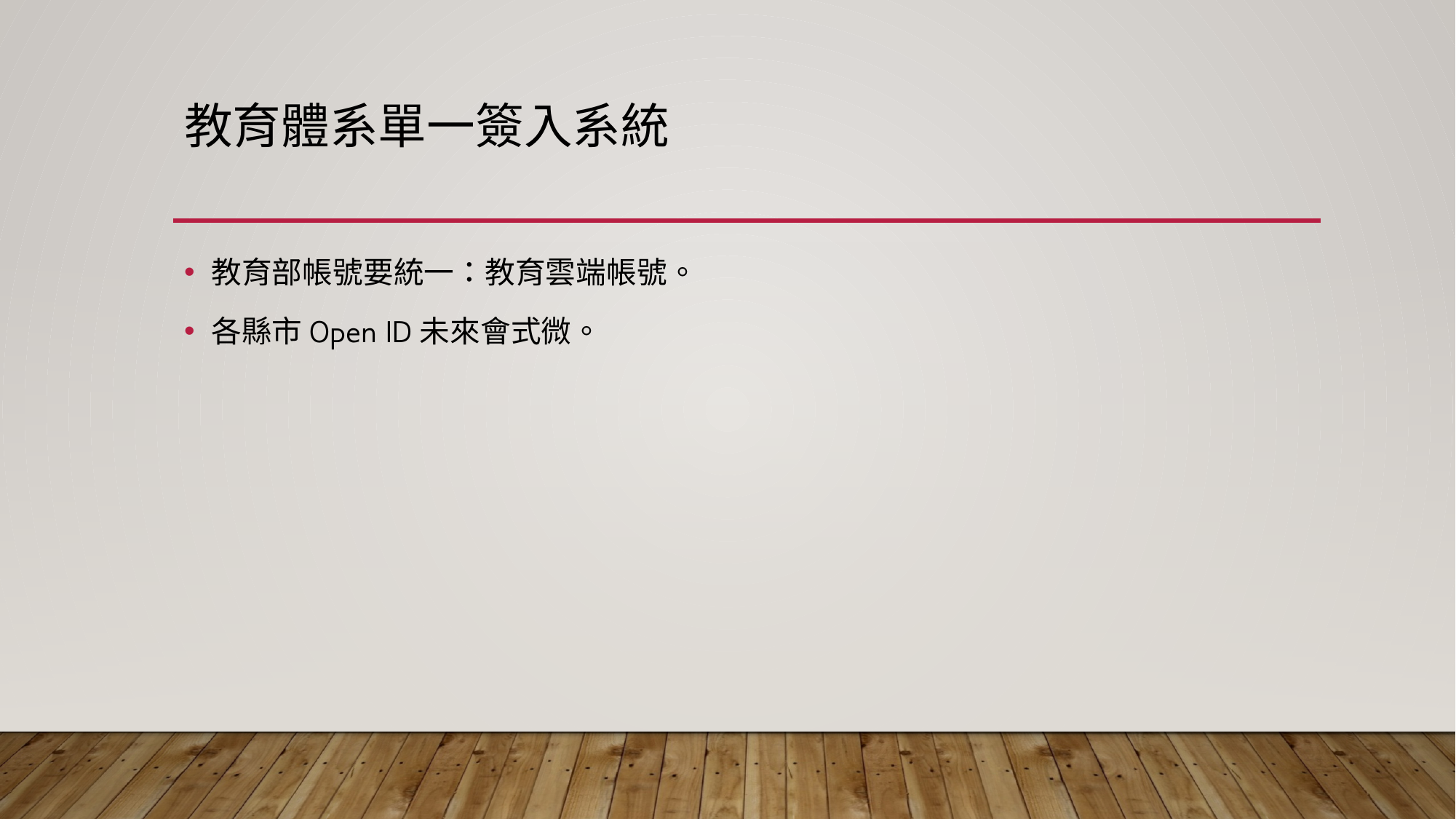

# 教育體系單一簽入系統
教育部帳號要統一：教育雲端帳號。
各縣市Open ID未來會式微。